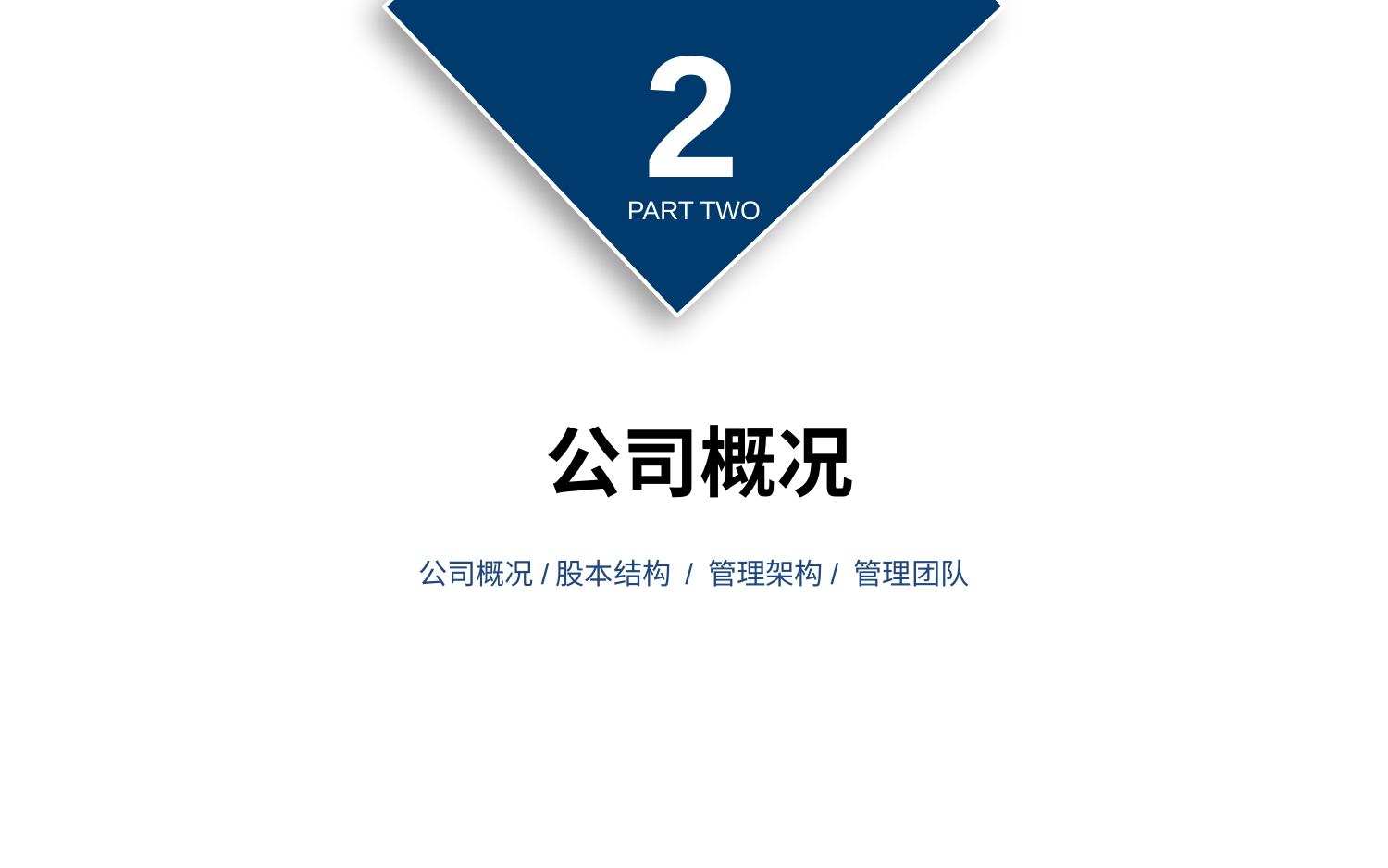

2
PART TWO
  公司概况
公司概况/股本结构 / 管理架构/ 管理团队